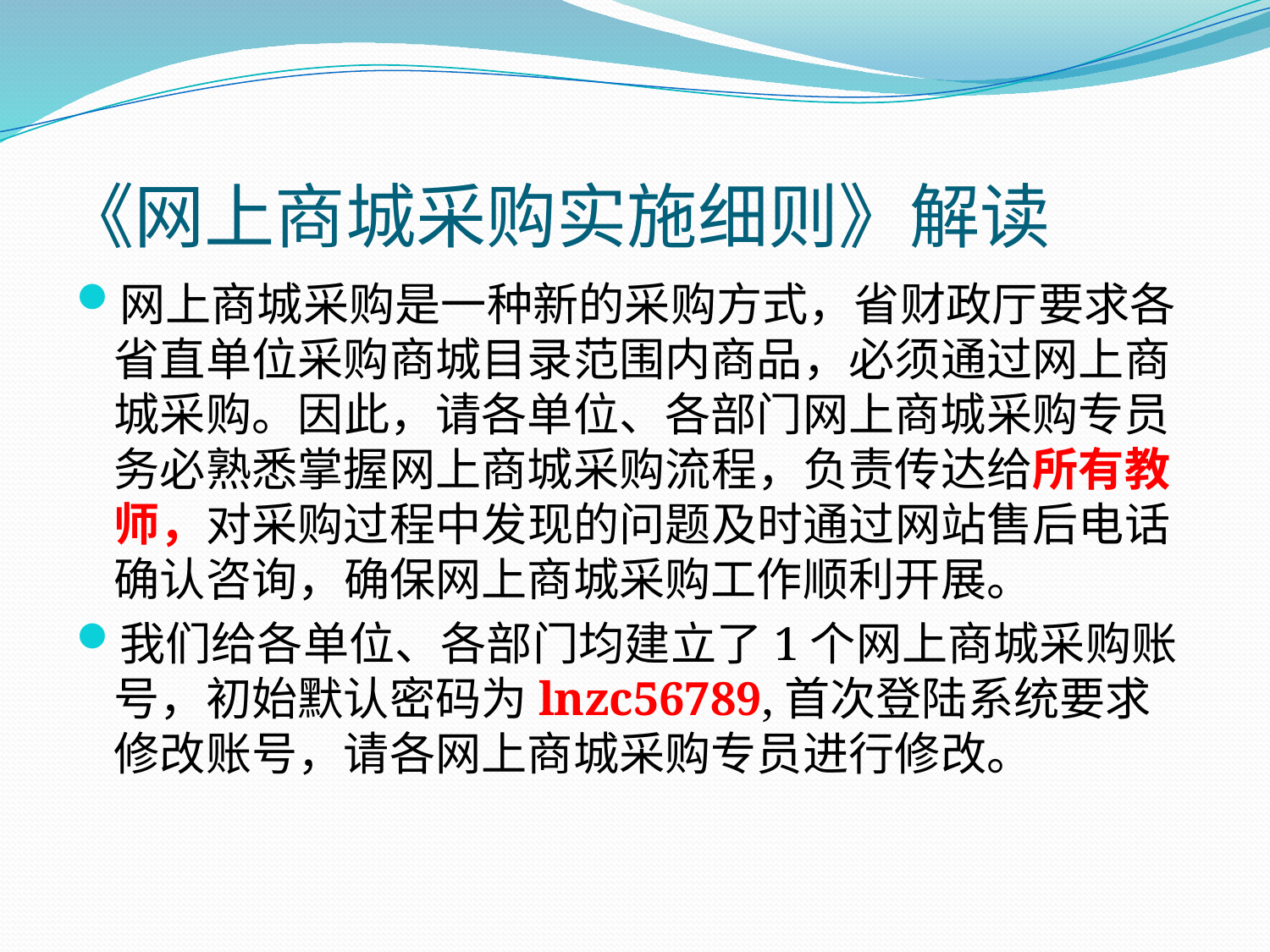

# 《网上商城采购实施细则》解读
网上商城采购是一种新的采购方式，省财政厅要求各省直单位采购商城目录范围内商品，必须通过网上商城采购。因此，请各单位、各部门网上商城采购专员务必熟悉掌握网上商城采购流程，负责传达给所有教师，对采购过程中发现的问题及时通过网站售后电话确认咨询，确保网上商城采购工作顺利开展。
我们给各单位、各部门均建立了1个网上商城采购账号，初始默认密码为lnzc56789,首次登陆系统要求修改账号，请各网上商城采购专员进行修改。